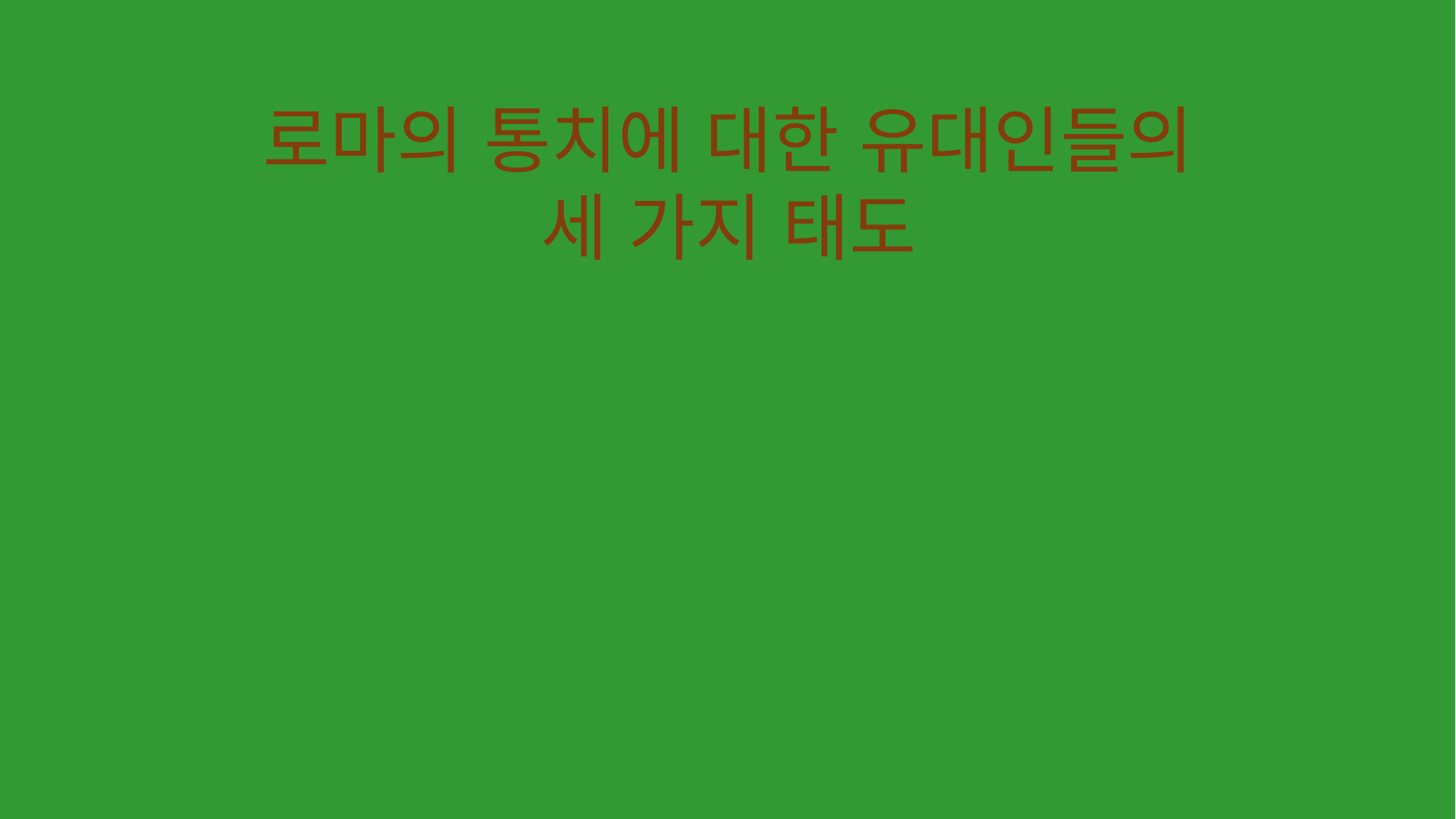

로마의 통치에 대한 유대인들의
세 가지 태도